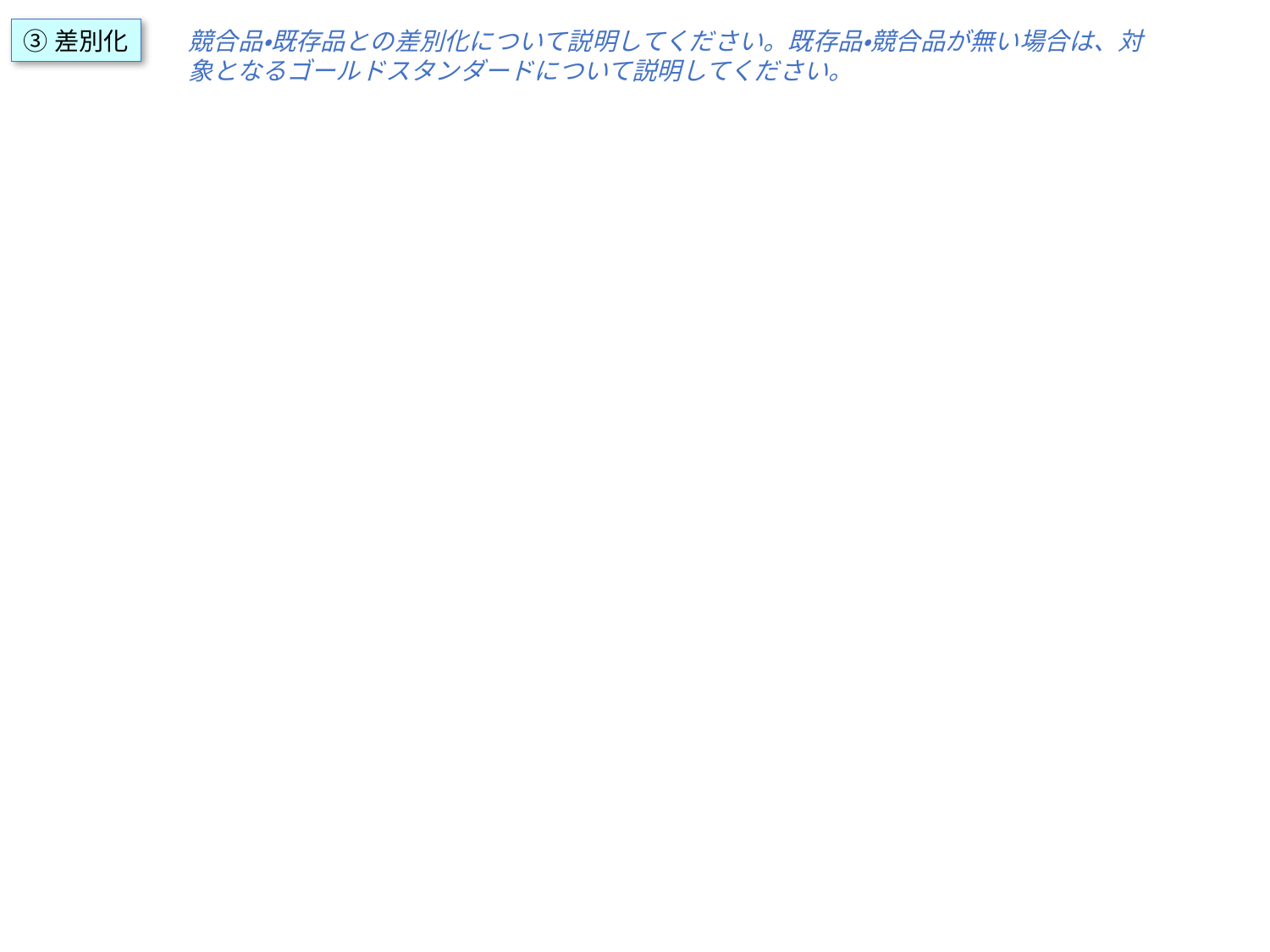

③差別化
競合品・既存品との差別化について説明してください。既存品・競合品が無い場合は、対象となるゴールドスタンダードについて説明してください。